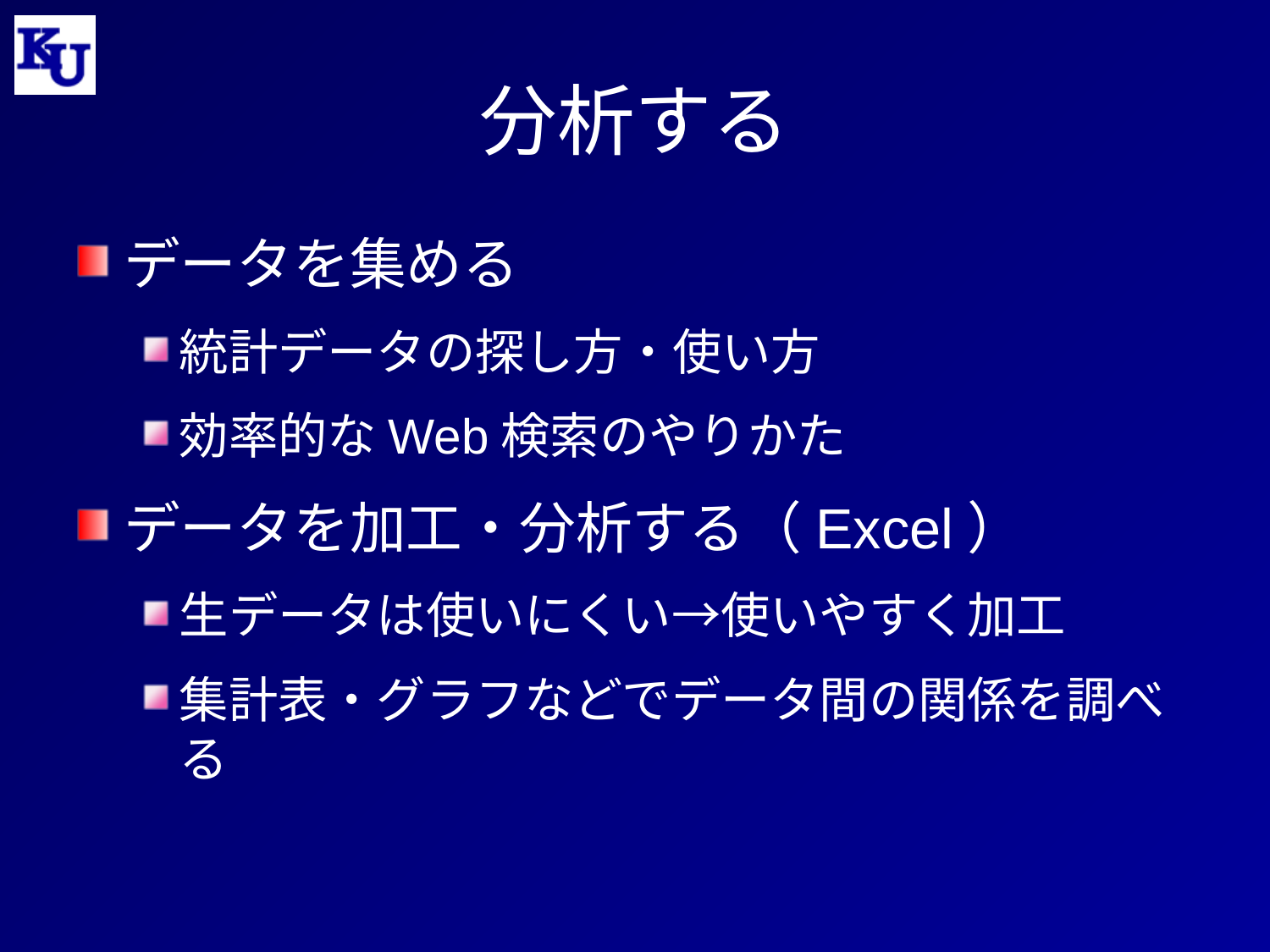

# 分析する
データを集める
統計データの探し方・使い方
効率的なWeb検索のやりかた
データを加工・分析する（Excel）
生データは使いにくい→使いやすく加工
集計表・グラフなどでデータ間の関係を調べる